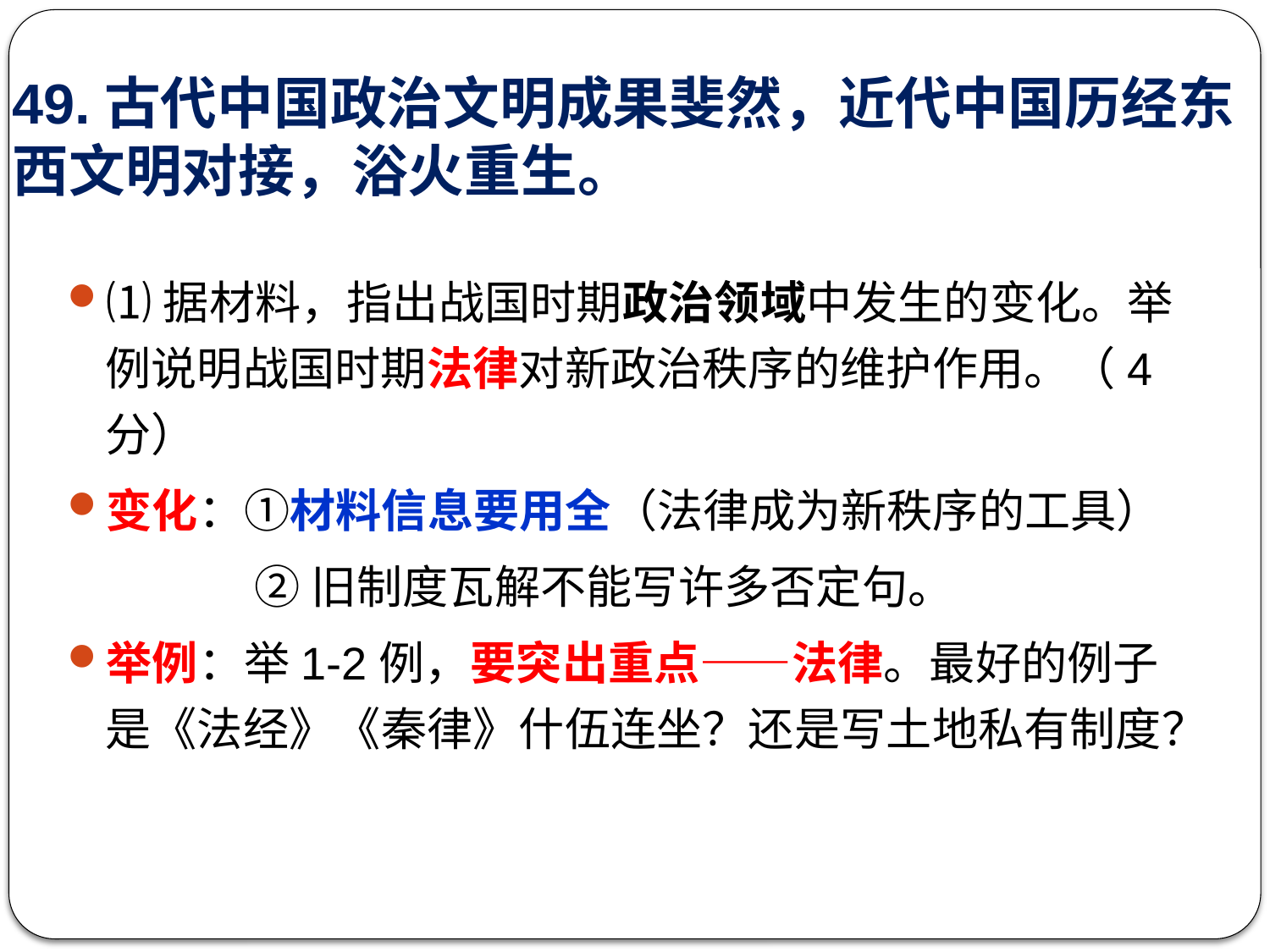

# 49.古代中国政治文明成果斐然，近代中国历经东西文明对接，浴火重生。
⑴据材料，指出战国时期政治领域中发生的变化。举例说明战国时期法律对新政治秩序的维护作用。（4分）
变化：①材料信息要用全（法律成为新秩序的工具）
                  ②旧制度瓦解不能写许多否定句。
举例：举1-2例，要突出重点——法律。最好的例子是《法经》《秦律》什伍连坐？还是写土地私有制度？